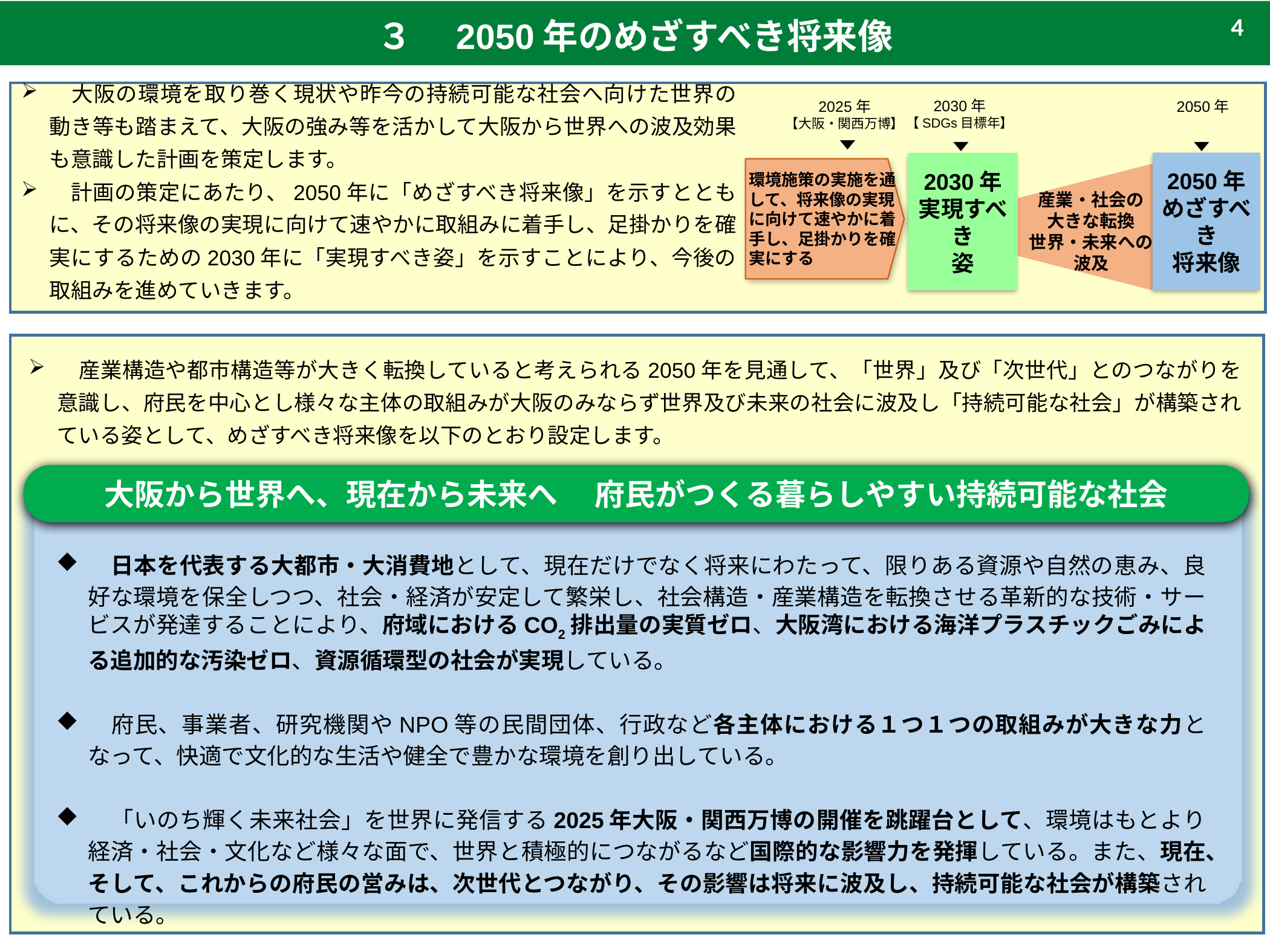

３　2050年のめざすべき将来像
4

2025年
【大阪・関西万博】

2030年
【SDGs目標年】
　大阪の環境を取り巻く現状や昨今の持続可能な社会へ向けた世界の動き等も踏まえて、大阪の強み等を活かして大阪から世界への波及効果も意識した計画を策定します。
　計画の策定にあたり、2050年に「めざすべき将来像」を示すとともに、その将来像の実現に向けて速やかに取組みに着手し、足掛かりを確実にするための2030年に「実現すべき姿」を示すことにより、今後の取組みを進めていきます。
2050年

2050年
めざすべき
将来像
2030年
実現すべき
姿
環境施策の実施を通して、将来像の実現に向けて速やかに着手し、足掛かりを確実にする
産業・社会の
大きな転換
世界・未来への
波及

　産業構造や都市構造等が大きく転換していると考えられる2050年を見通して、「世界」及び「次世代」とのつながりを意識し、府民を中心とし様々な主体の取組みが大阪のみならず世界及び未来の社会に波及し「持続可能な社会」が構築されている姿として、めざすべき将来像を以下のとおり設定します。
大阪から世界へ、現在から未来へ　 府民がつくる暮らしやすい持続可能な社会

　日本を代表する大都市・大消費地として、現在だけでなく将来にわたって、限りある資源や自然の恵み、良好な環境を保全しつつ、社会・経済が安定して繁栄し、社会構造・産業構造を転換させる革新的な技術・サービスが発達することにより、府域におけるCO2排出量の実質ゼロ、大阪湾における海洋プラスチックごみによる追加的な汚染ゼロ、資源循環型の社会が実現している。

　府民、事業者、研究機関やNPO等の民間団体、行政など各主体における１つ１つの取組みが大きな力となって、快適で文化的な生活や健全で豊かな環境を創り出している。

　「いのち輝く未来社会」を世界に発信する2025年大阪・関西万博の開催を跳躍台として、環境はもとより経済・社会・文化など様々な面で、世界と積極的につながるなど国際的な影響力を発揮している。また、現在、そして、これからの府民の営みは、次世代とつながり、その影響は将来に波及し、持続可能な社会が構築されている。